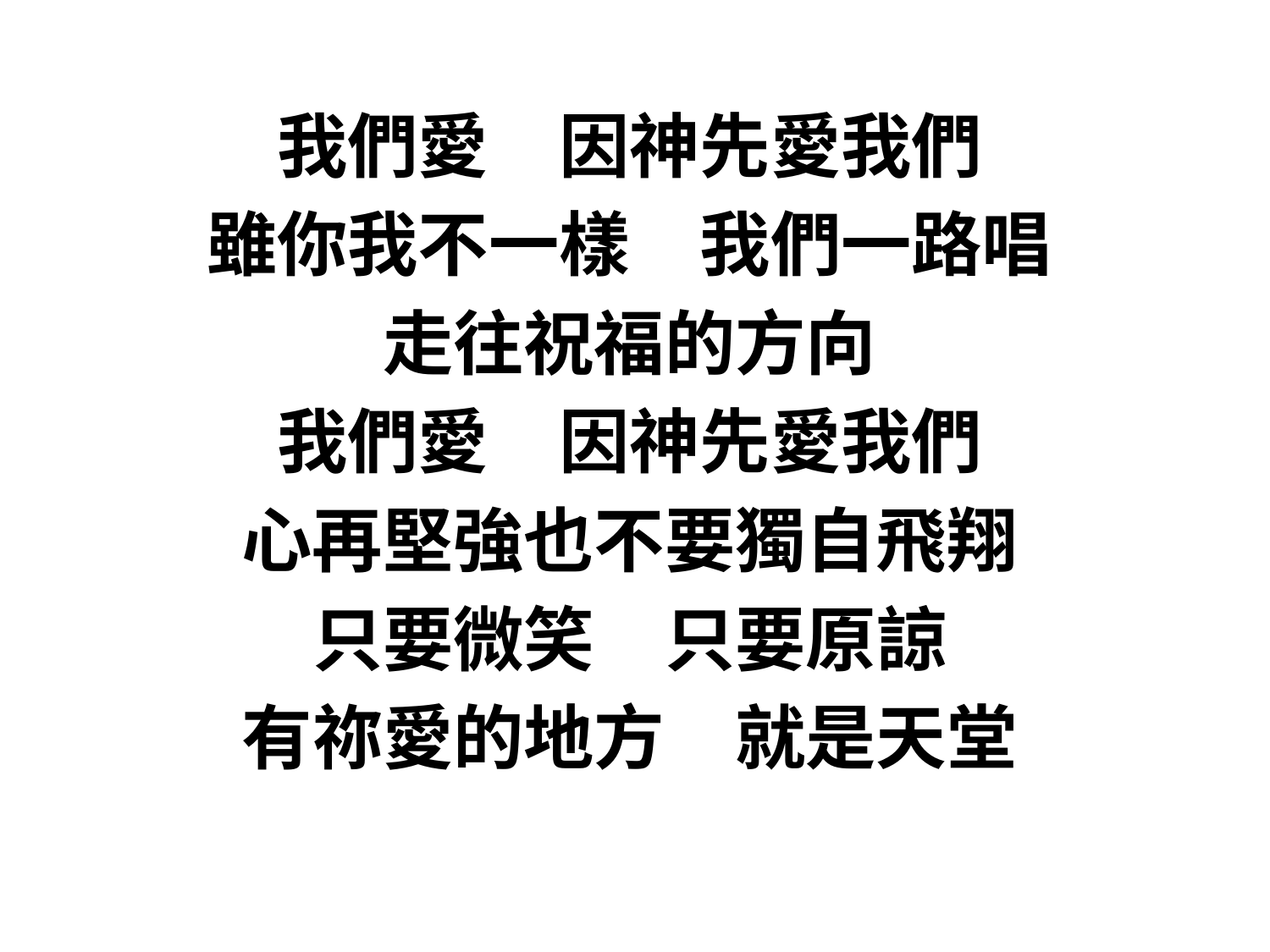

我們愛　因神先愛我們
雖你我不一樣　我們一路唱
走往祝福的方向
我們愛　因神先愛我們
心再堅強也不要獨自飛翔
只要微笑　只要原諒
有祢愛的地方　就是天堂
副歌